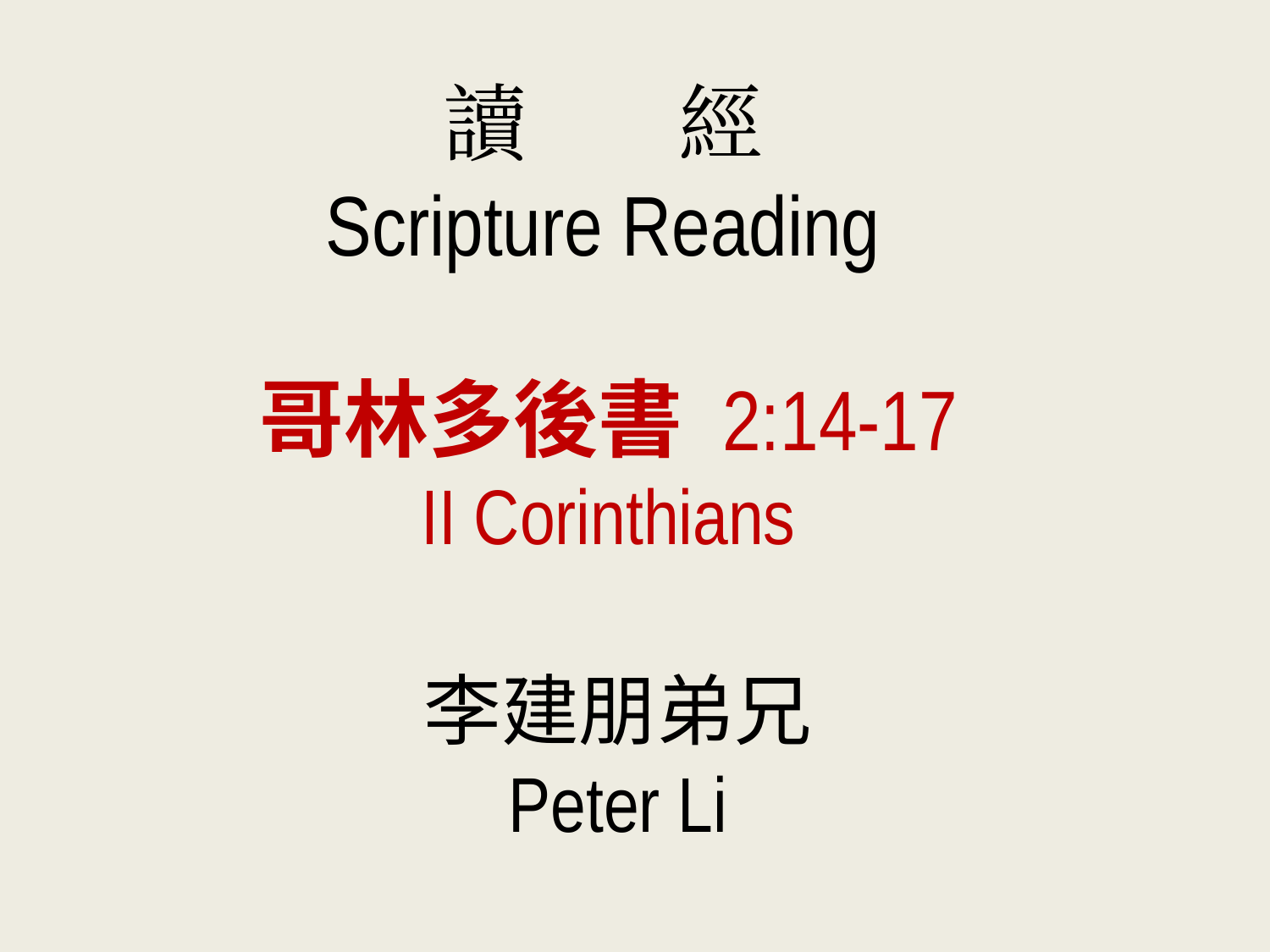

讀       經
Scripture Reading

哥林多後書 2:14-17
II Corinthians
李建朋弟兄
Peter Li